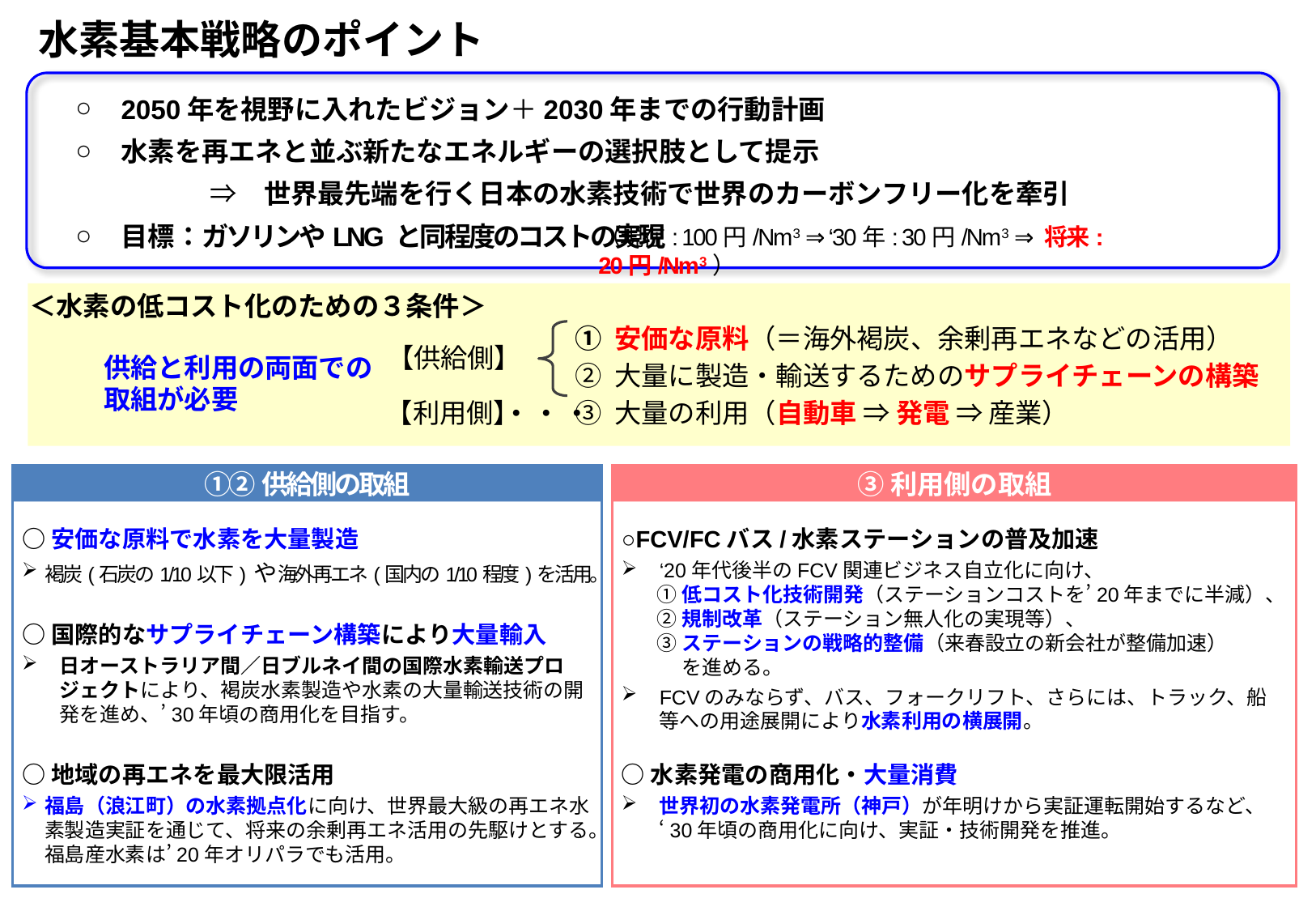

# 水素基本戦略のポイント

2050年を視野に入れたビジョン＋2030年までの行動計画
水素を再エネと並ぶ新たなエネルギーの選択肢として提示
　　　　　⇒　世界最先端を行く日本の水素技術で世界のカーボンフリー化を牽引
目標：ガソリンやLNG と同程度のコストの実現
（現在: 100円/Nm3 ⇒ ‘30年: 30円/Nm3 ⇒ 将来: 20円/Nm3）
① 安価な原料（＝海外褐炭、余剰再エネなどの活用）
② 大量に製造・輸送するためのサプライチェーンの構築
③ 大量の利用（自動車 ⇒ 発電 ⇒ 産業）
＜水素の低コスト化のための３条件＞

【供給側】
供給と利用の両面での
取組が必要
・・・
【利用側】

③利用側の取組

①②供給側の取組
○安価な原料で水素を大量製造
褐炭(石炭の1/10以下) や海外再エネ(国内の1/10程度)を活用。
○FCV/FCバス/水素ステーションの普及加速
‘20年代後半のFCV関連ビジネス自立化に向け、
①低コスト化技術開発（ステーションコストを’20年までに半減）、
②規制改革（ステーション無人化の実現等）、
③ステーションの戦略的整備（来春設立の新会社が整備加速）
　　　を進める。
FCVのみならず、バス、フォークリフト、さらには、トラック、船等への用途展開により水素利用の横展開。
○国際的なサプライチェーン構築により大量輸入
日オーストラリア間／日ブルネイ間の国際水素輸送プロジェクトにより、褐炭水素製造や水素の大量輸送技術の開発を進め、’30年頃の商用化を目指す。
○地域の再エネを最大限活用
福島（浪江町）の水素拠点化に向け、世界最大級の再エネ水素製造実証を通じて、将来の余剰再エネ活用の先駆けとする。福島産水素は’20年オリパラでも活用。
○水素発電の商用化・大量消費
世界初の水素発電所（神戸）が年明けから実証運転開始するなど、‘30年頃の商用化に向け、実証・技術開発を推進。